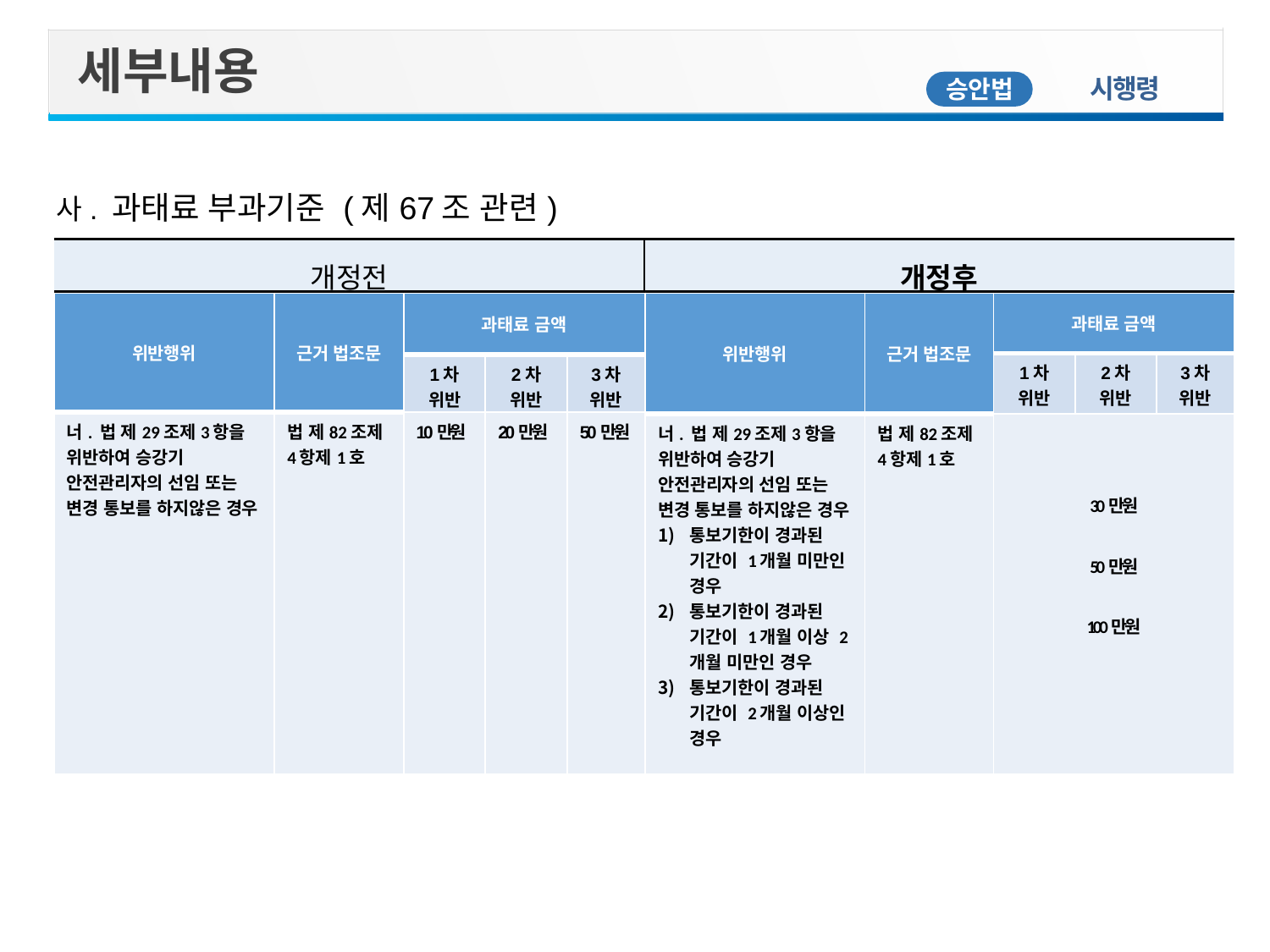

세부내용
시행령
승안법

| 사. 과태료 부과기준 (제67조 관련) |  |
| --- | --- |
| 개정전 | 개정후 |
|  |  |
| 위반행위 | 근거 법조문 | 과태료 금액 |  |  |
| --- | --- | --- | --- | --- |
|  |  | 1차 위반 | 2차 위반 | 3차 위반 |
| 너. 법 제29조제3항을 위반하여 승강기 안전관리자의 선임 또는 변경 통보를 하지않은 경우 | 법 제82조제4항제1호 | 10만원 | 20만원 | 50만원 |
| 위반행위 | 근거 법조문 | 과태료 금액 |  |  |
| --- | --- | --- | --- | --- |
|  |  | 1차 위반 | 2차 위반 | 3차 위반 |
| 너. 법 제29조제3항을 위반하여 승강기 안전관리자의 선임 또는 변경 통보를 하지않은 경우 통보기한이 경과된 기간이 1개월 미만인 경우 통보기한이 경과된 기간이 1개월 이상 2개월 미만인 경우 통보기한이 경과된 기간이 2개월 이상인 경우 | 법 제82조제4항제1호 | 30만원 50만원 100만원 |  |  |